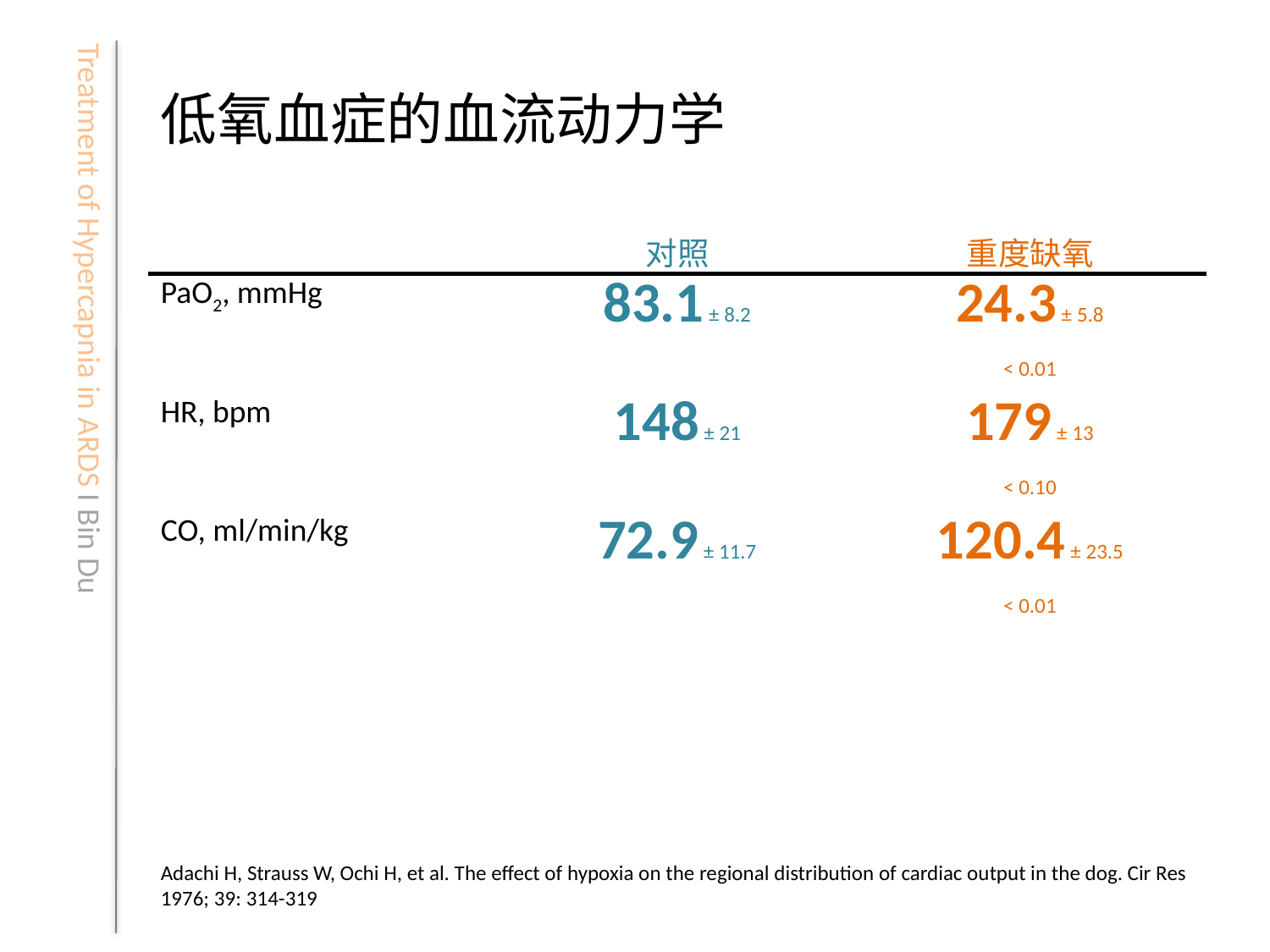

# 低氧血症的血流动力学
|  | 对照 | 重度缺氧 |
| --- | --- | --- |
| PaO2, mmHg | 83.1 ± 8.2 | 24.3 ± 5.8 |
|  |  | < 0.01 |
| HR, bpm | 148 ± 21 | 179 ± 13 |
|  |  | < 0.10 |
| CO, ml/min/kg | 72.9 ± 11.7 | 120.4 ± 23.5 |
|  |  | < 0.01 |
Adachi H, Strauss W, Ochi H, et al. The effect of hypoxia on the regional distribution of cardiac output in the dog. Cir Res 1976; 39: 314-319